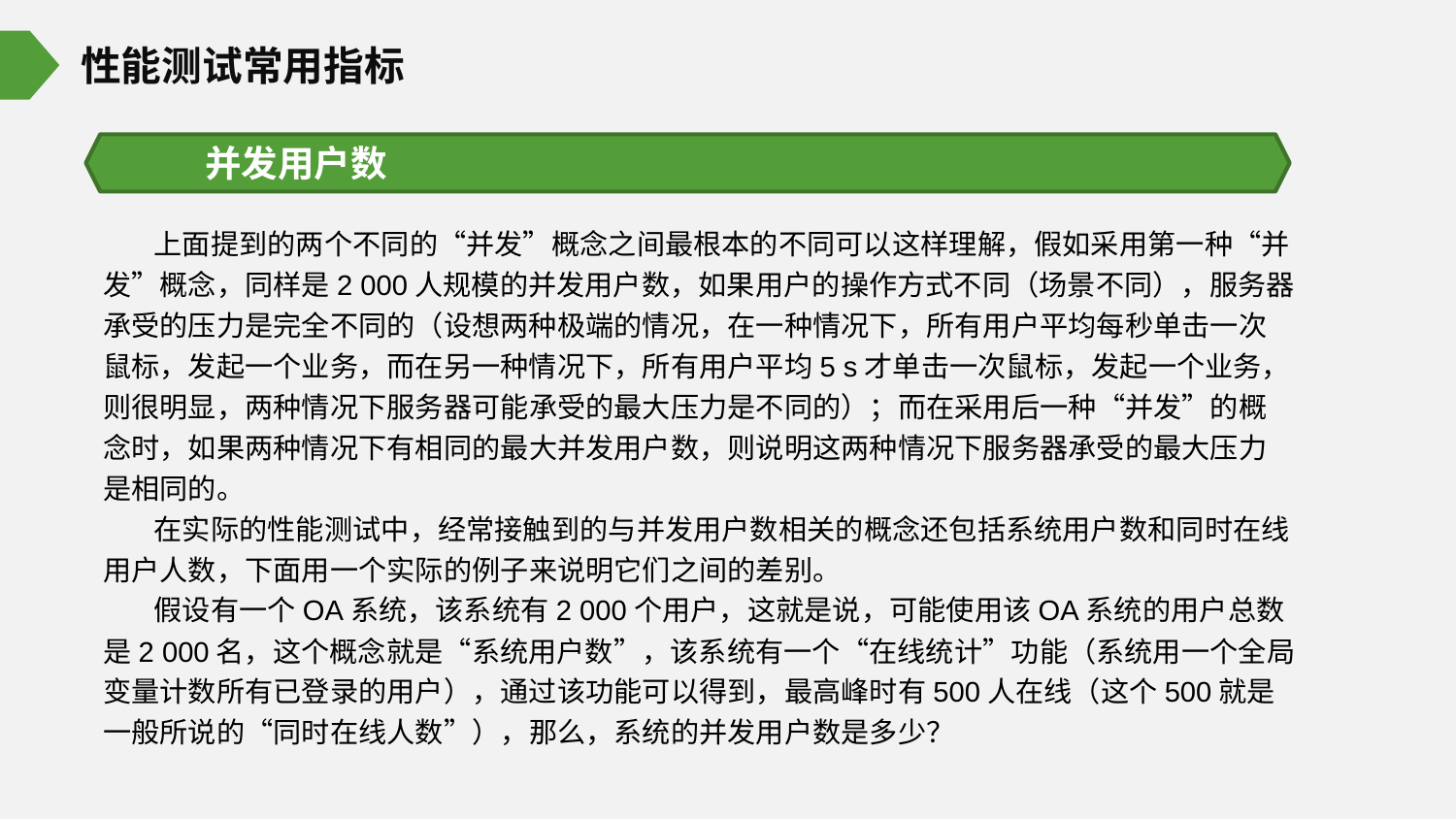

性能测试常用指标
并发用户数
       上面提到的两个不同的“并发”概念之间最根本的不同可以这样理解，假如采用第一种“并发”概念，同样是2 000人规模的并发用户数，如果用户的操作方式不同（场景不同），服务器承受的压力是完全不同的（设想两种极端的情况，在一种情况下，所有用户平均每秒单击一次鼠标，发起一个业务，而在另一种情况下，所有用户平均5 s才单击一次鼠标，发起一个业务，则很明显，两种情况下服务器可能承受的最大压力是不同的）；而在采用后一种“并发”的概念时，如果两种情况下有相同的最大并发用户数，则说明这两种情况下服务器承受的最大压力是相同的。
       在实际的性能测试中，经常接触到的与并发用户数相关的概念还包括系统用户数和同时在线用户人数，下面用一个实际的例子来说明它们之间的差别。
       假设有一个OA系统，该系统有2 000个用户，这就是说，可能使用该OA系统的用户总数是2 000名，这个概念就是“系统用户数”，该系统有一个“在线统计”功能（系统用一个全局变量计数所有已登录的用户），通过该功能可以得到，最高峰时有500人在线（这个500就是一般所说的“同时在线人数”），那么，系统的并发用户数是多少？